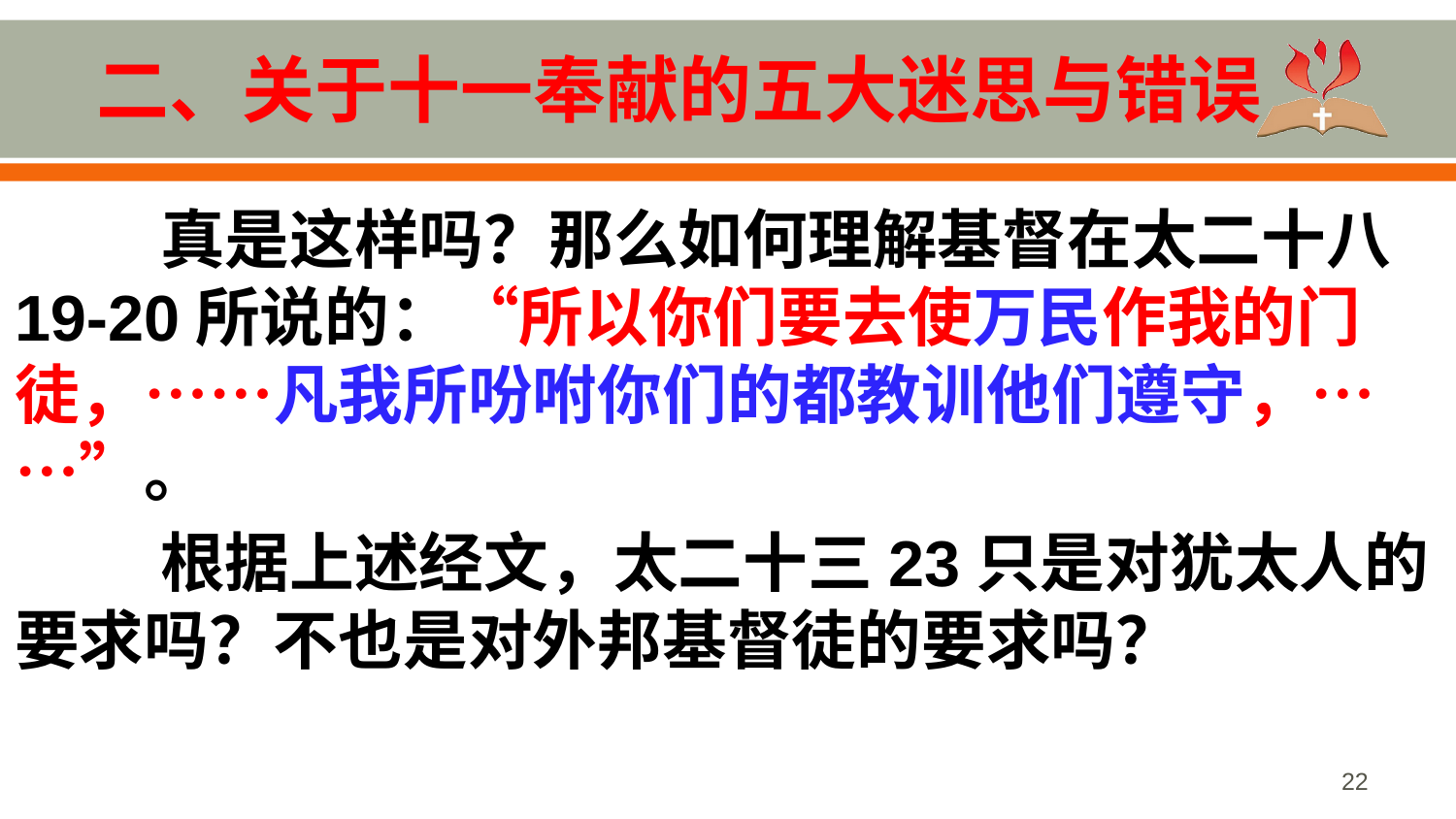

# 二、关于十一奉献的五大迷思与错误
	真是这样吗？那么如何理解基督在太二十八19-20所说的：“所以你们要去使万民作我的门徒，……凡我所吩咐你们的都教训他们遵守，……”。
	根据上述经文，太二十三23只是对犹太人的要求吗？不也是对外邦基督徒的要求吗？

22